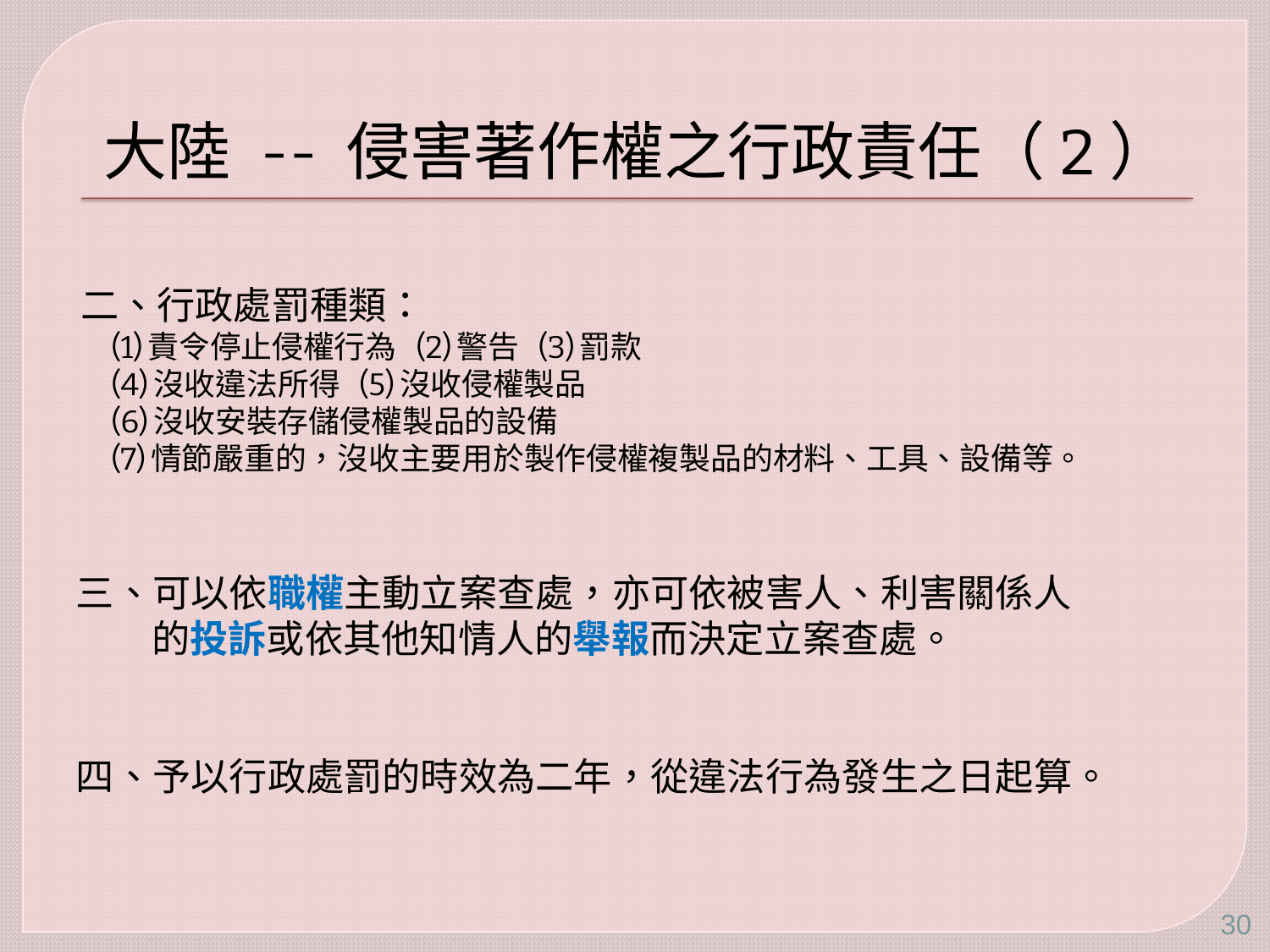

# 大陸 -- 侵害著作權之行政責任（2）

二、行政處罰種類：
     (1)責令停止侵權行為  (2)警告  (3)罰款
     (4)沒收違法所得  (5)沒收侵權製品
     (6)沒收安裝存儲侵權製品的設備
     (7)情節嚴重的，沒收主要用於製作侵權複製品的材料、工具、設備等。

三、可以依職權主動立案查處，亦可依被害人、利害關係人
        的投訴或依其他知情人的舉報而決定立案查處。

四、予以行政處罰的時效為二年，從違法行為發生之日起算。

30